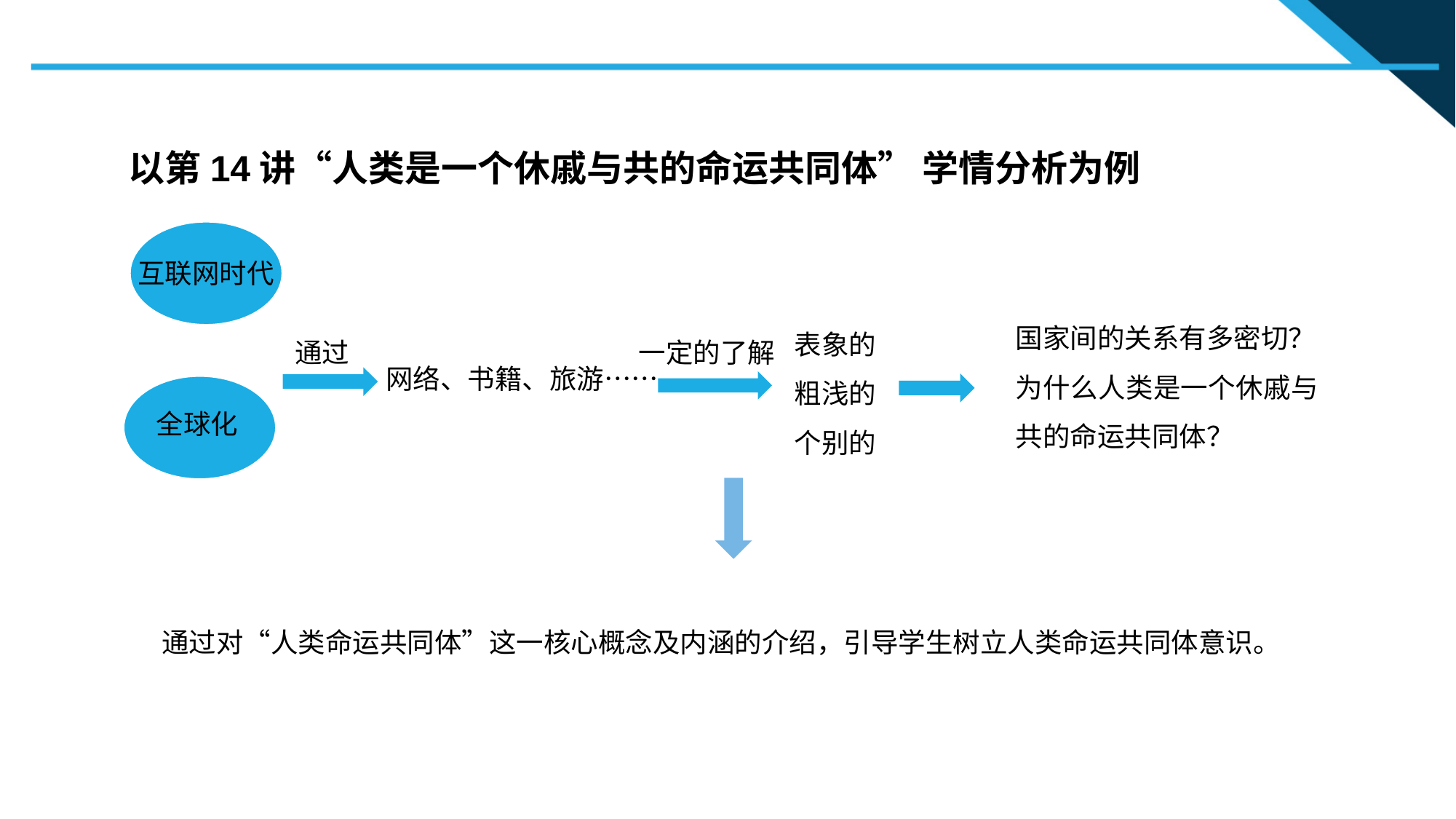

以第14讲“人类是一个休戚与共的命运共同体” 学情分析为例

互联网时代
国家间的关系有多密切？
为什么人类是一个休戚与共的命运共同体？
表象的
粗浅的
个别的
通过
一定的了解
网络、书籍、旅游……

全球化

通过对“人类命运共同体”这一核心概念及内涵的介绍，引导学生树立人类命运共同体意识。